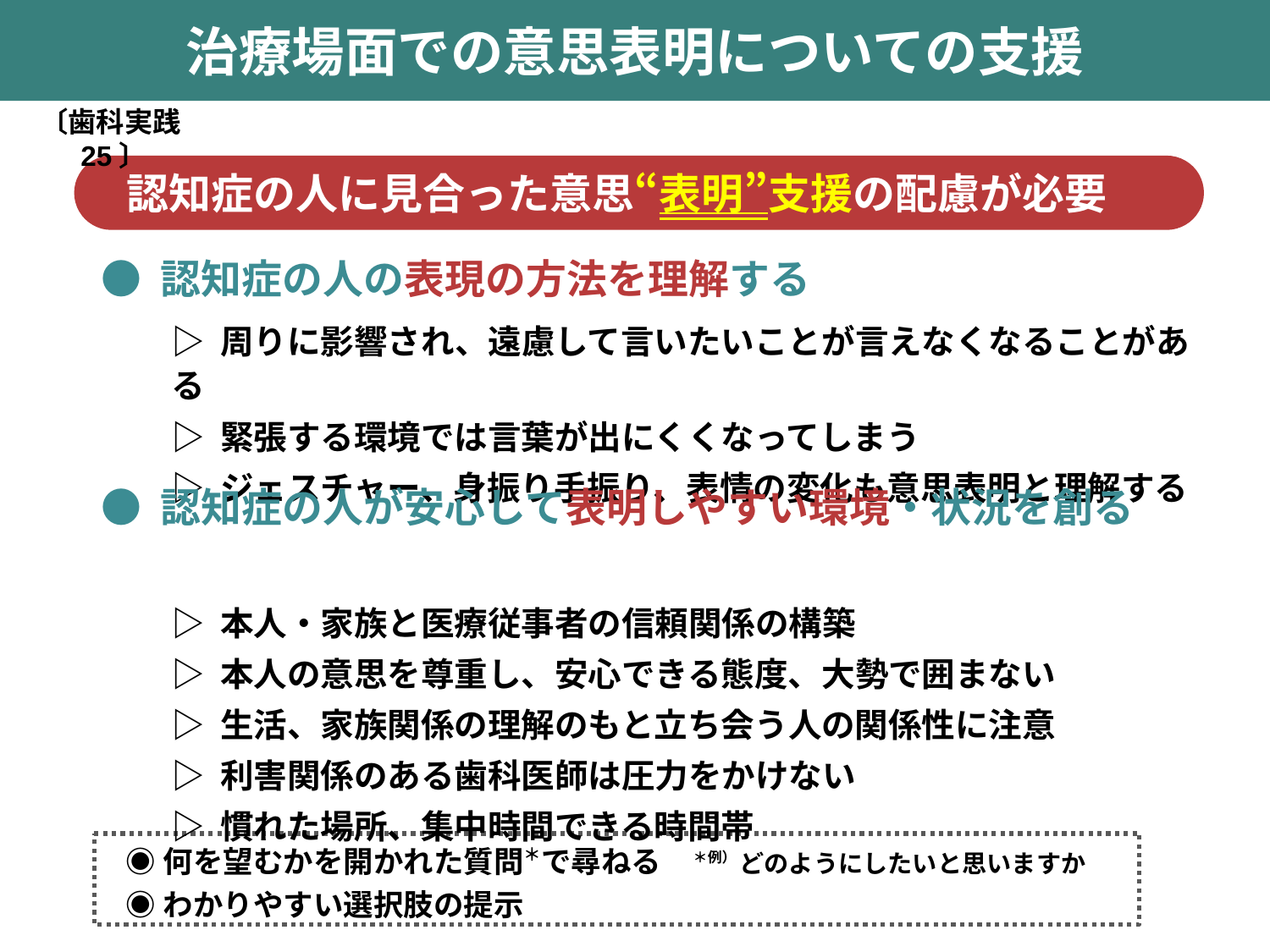

治療場面での意思表明についての支援
〔歯科実践25〕
  認知症の人に見合った意思“表明”支援の配慮が必要
● 認知症の人の表現の方法を理解する

● 認知症の人が安心して表明しやすい環境・状況を創る
▷ 周りに影響され、遠慮して言いたいことが言えなくなることがある
▷ 緊張する環境では言葉が出にくくなってしまう
▷ ジェスチャー、身振り手振り、表情の変化も意思表明と理解する

▷ 本人・家族と医療従事者の信頼関係の構築
▷ 本人の意思を尊重し、安心できる態度、大勢で囲まない
▷ 生活、家族関係の理解のもと立ち会う人の関係性に注意
▷ 利害関係のある歯科医師は圧力をかけない
▷ 慣れた場所、集中時間できる時間帯
   ◉何を望むかを開かれた質問＊で尋ねる     ＊例） どのようにしたいと思いますか
   ◉わかりやすい選択肢の提示